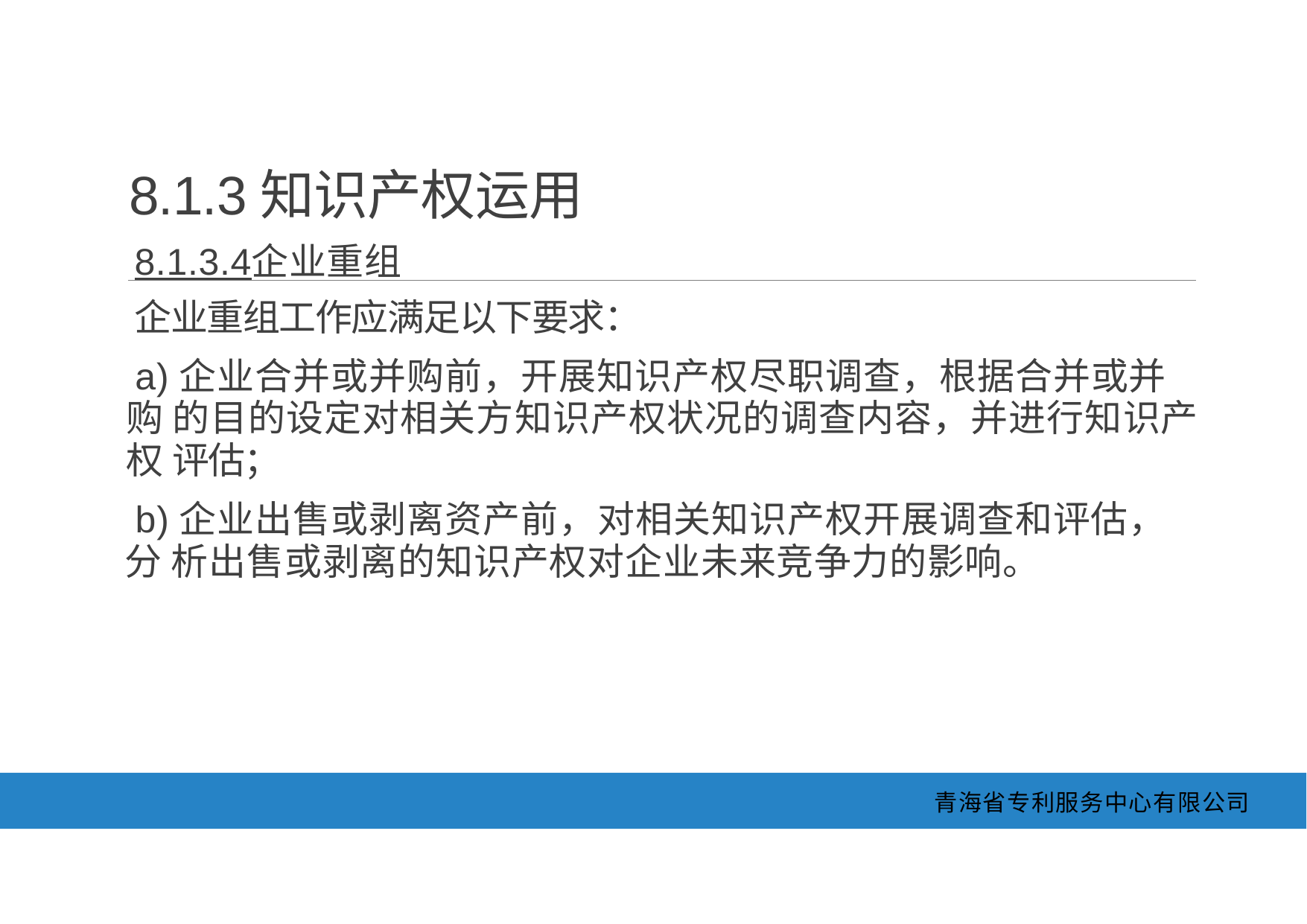

8.1.3知识产权运用
8.1.3.4企业重组

企业重组工作应满足以下要求：
a)企业合并或并购前，开展知识产权尽职调查，根据合并或并购 的目的设定对相关方知识产权状况的调查内容，并进行知识产权 评估；

b)企业出售或剥离资产前，对相关知识产权开展调查和评估，分 析出售或剥离的知识产权对企业未来竞争力的影响。

青海省专利服务中心有限公司